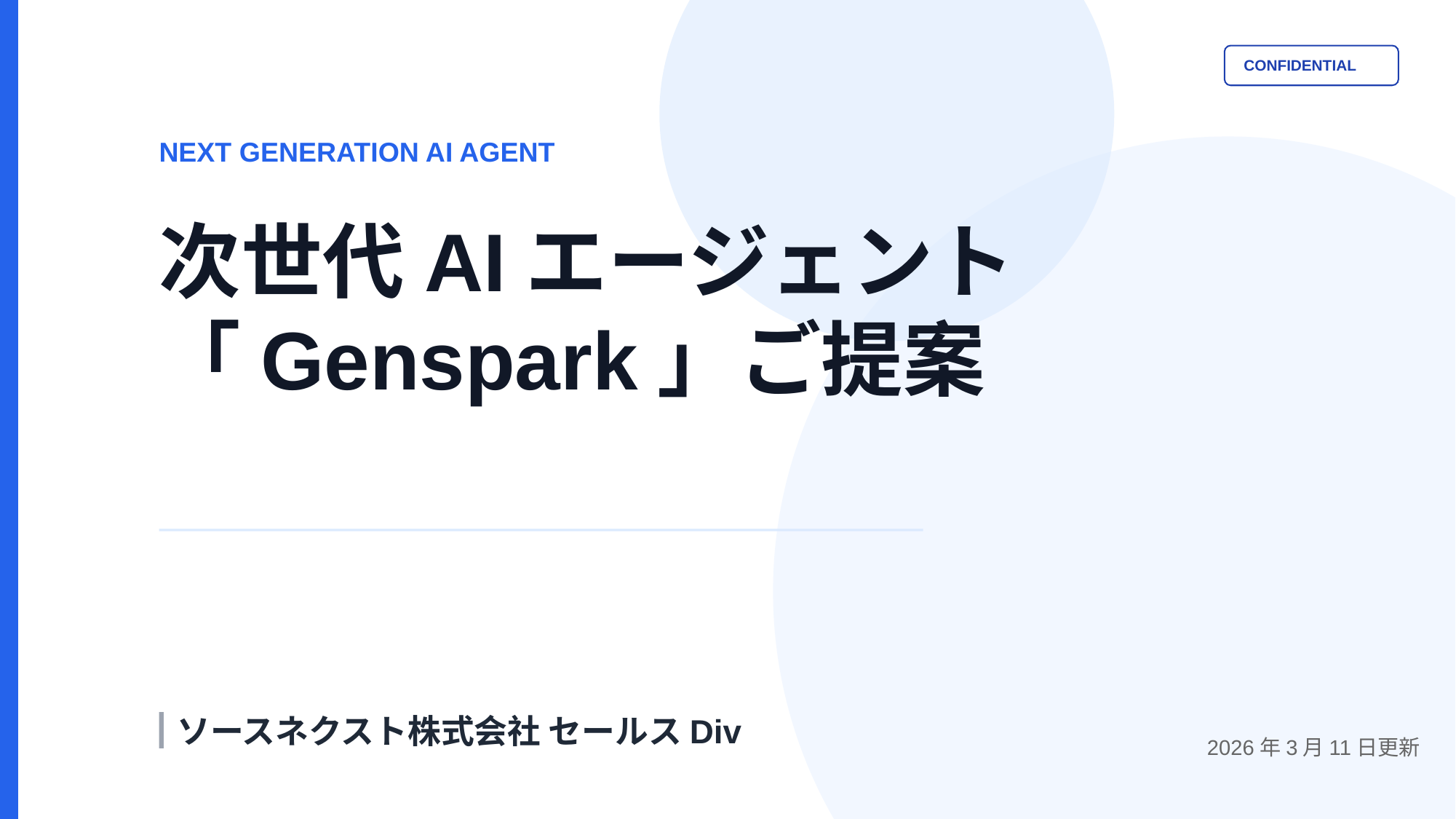

CONFIDENTIAL
NEXT GENERATION AI AGENT

次世代AIエージェント 「Genspark」ご提案

ソースネクスト株式会社 セールスDiv

2026年3月11日更新